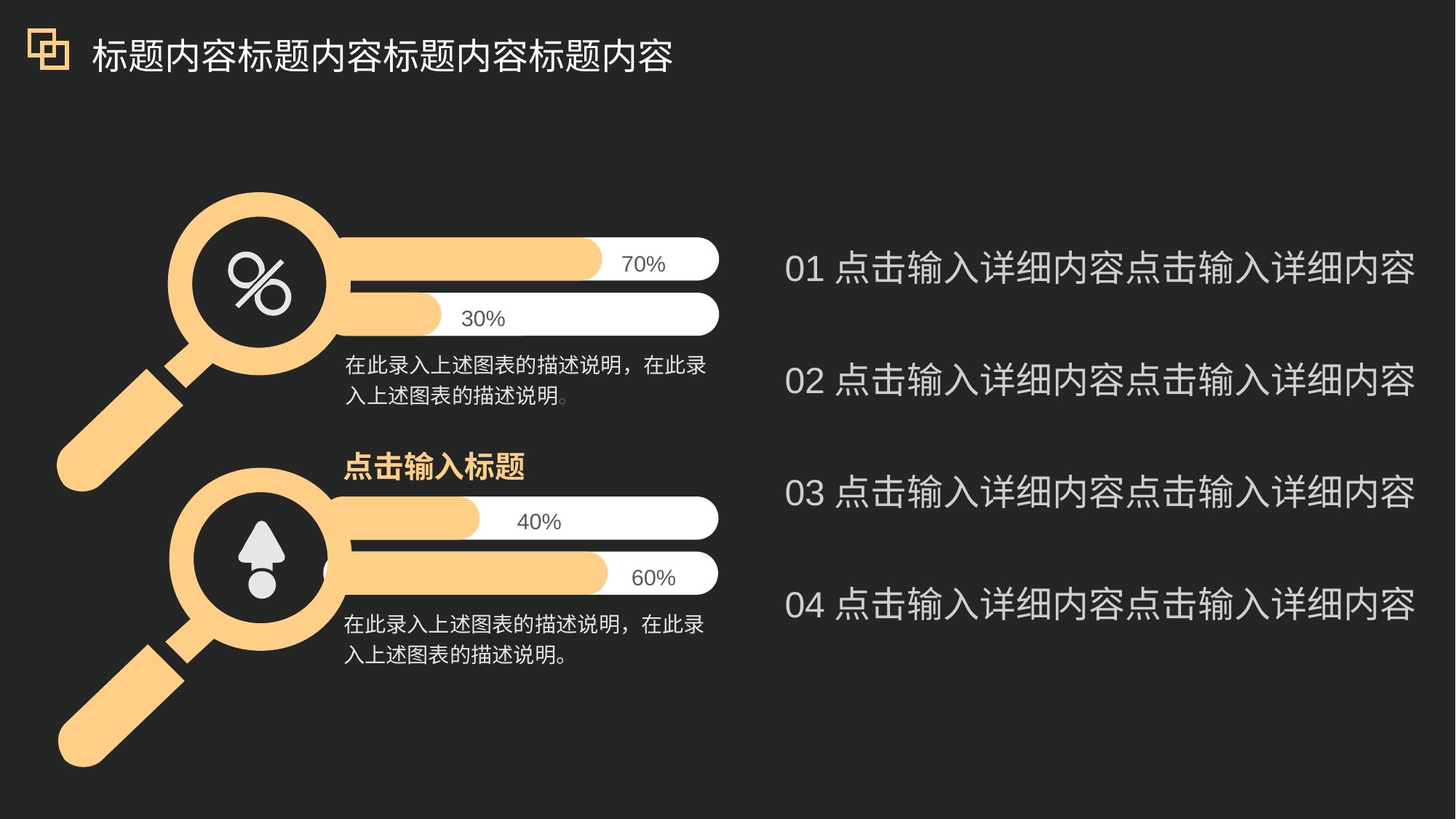

标题内容标题内容标题内容标题内容

70%

30%
点击输入标题

40%

60%

在此录入上述图表的描述说明，在此录入上述图表的描述说明。

在此录入上述图表的描述说明，在此录入上述图表的描述说明。
01点击输入详细内容点击输入详细内容
02点击输入详细内容点击输入详细内容
03点击输入详细内容点击输入详细内容
04点击输入详细内容点击输入详细内容